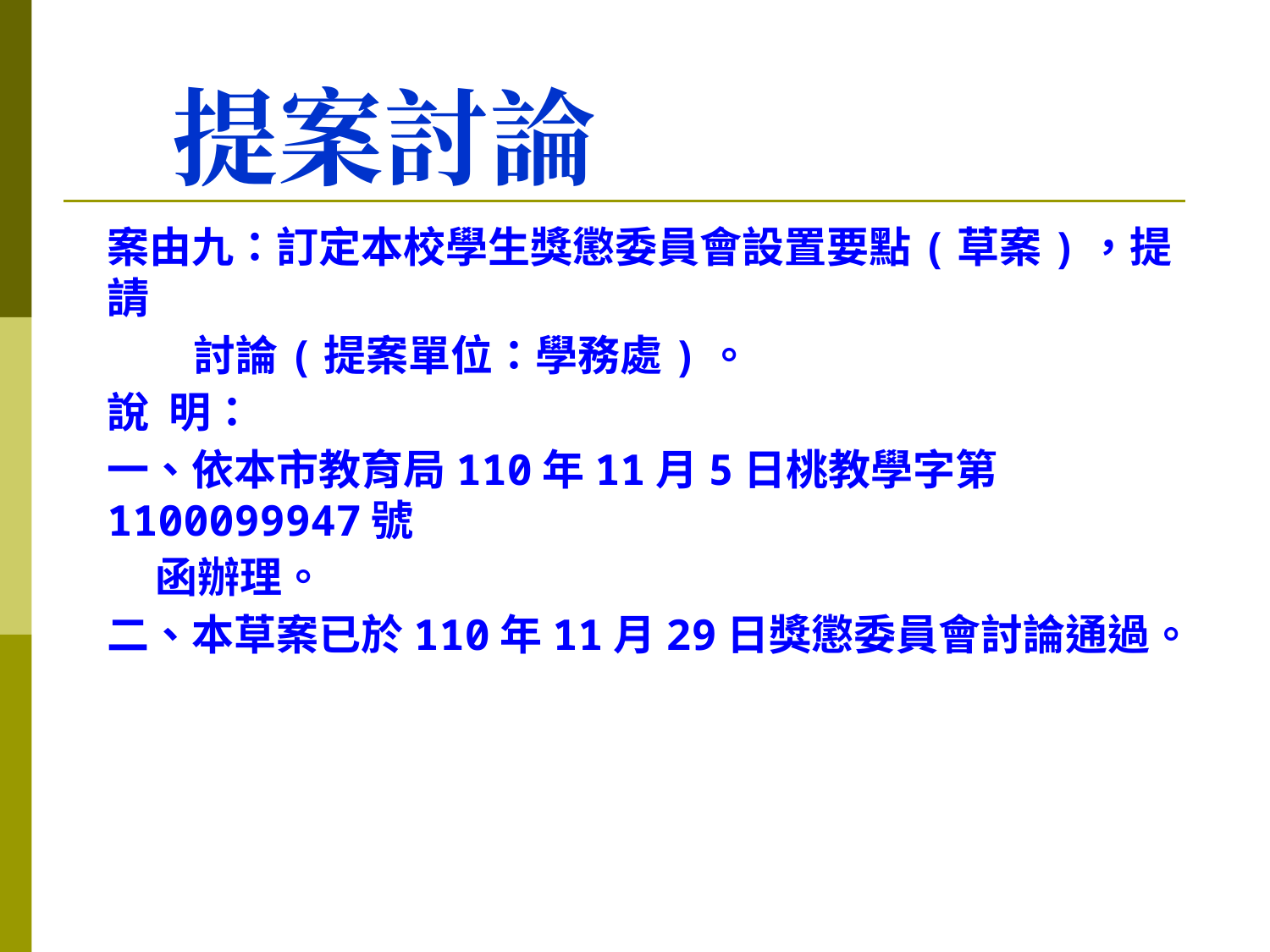

# 提案討論
案由九：訂定本校學生獎懲委員會設置要點(草案)，提請
        討論(提案單位：學務處)。
說  明：
一、依本市教育局110年11月5日桃教學字第1100099947號
    函辦理。
二、本草案已於110年11月29日獎懲委員會討論通過。